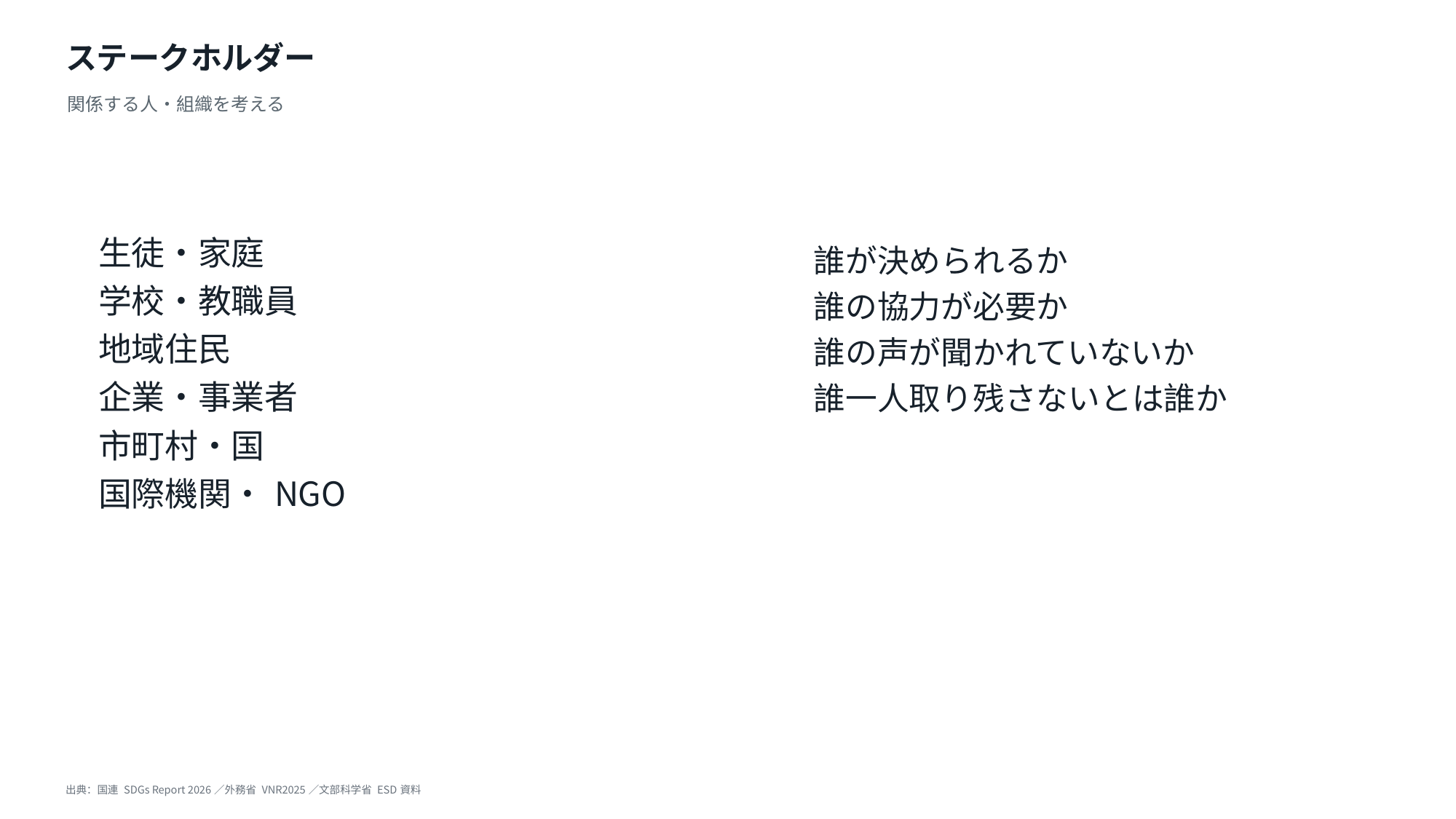

ステークホルダー
関係する人・組織を考える
生徒・家庭
学校・教職員
地域住民
企業・事業者
市町村・国
国際機関・NGO
誰が決められるか
誰の協力が必要か
誰の声が聞かれていないか
誰一人取り残さないとは誰か
出典：国連 SDGs Report 2026／外務省 VNR2025／文部科学省 ESD資料